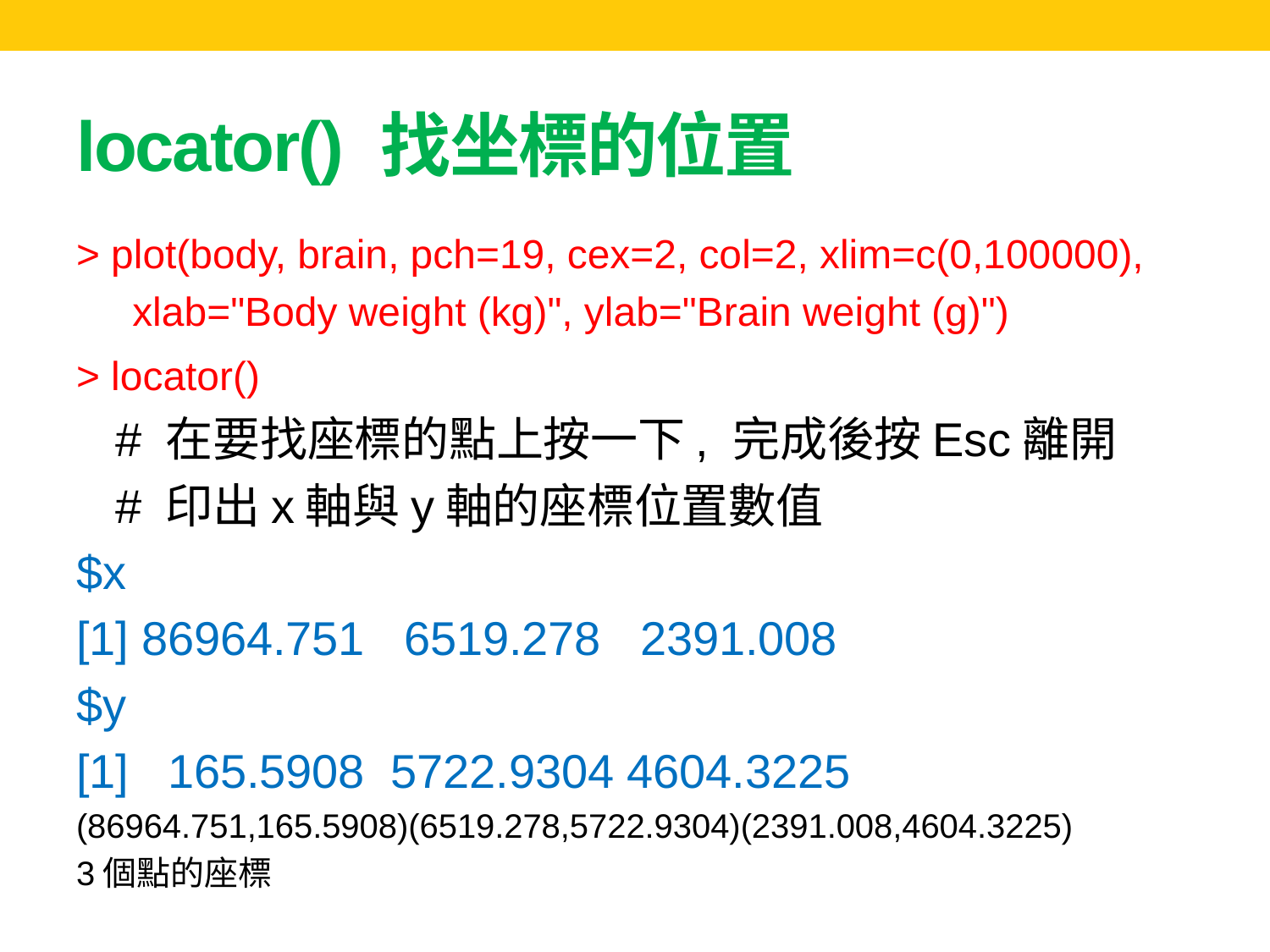

# locator() 找坐標的位置
> plot(body, brain, pch=19, cex=2, col=2, xlim=c(0,100000),
     xlab="Body weight (kg)", ylab="Brain weight (g)")
> locator()
   # 在要找座標的點上按一下, 完成後按Esc離開
   # 印出x軸與y軸的座標位置數值
$x
[1] 86964.751   6519.278   2391.008
$y
[1]   165.5908  5722.9304 4604.3225
(86964.751,165.5908)(6519.278,5722.9304)(2391.008,4604.3225)
3個點的座標